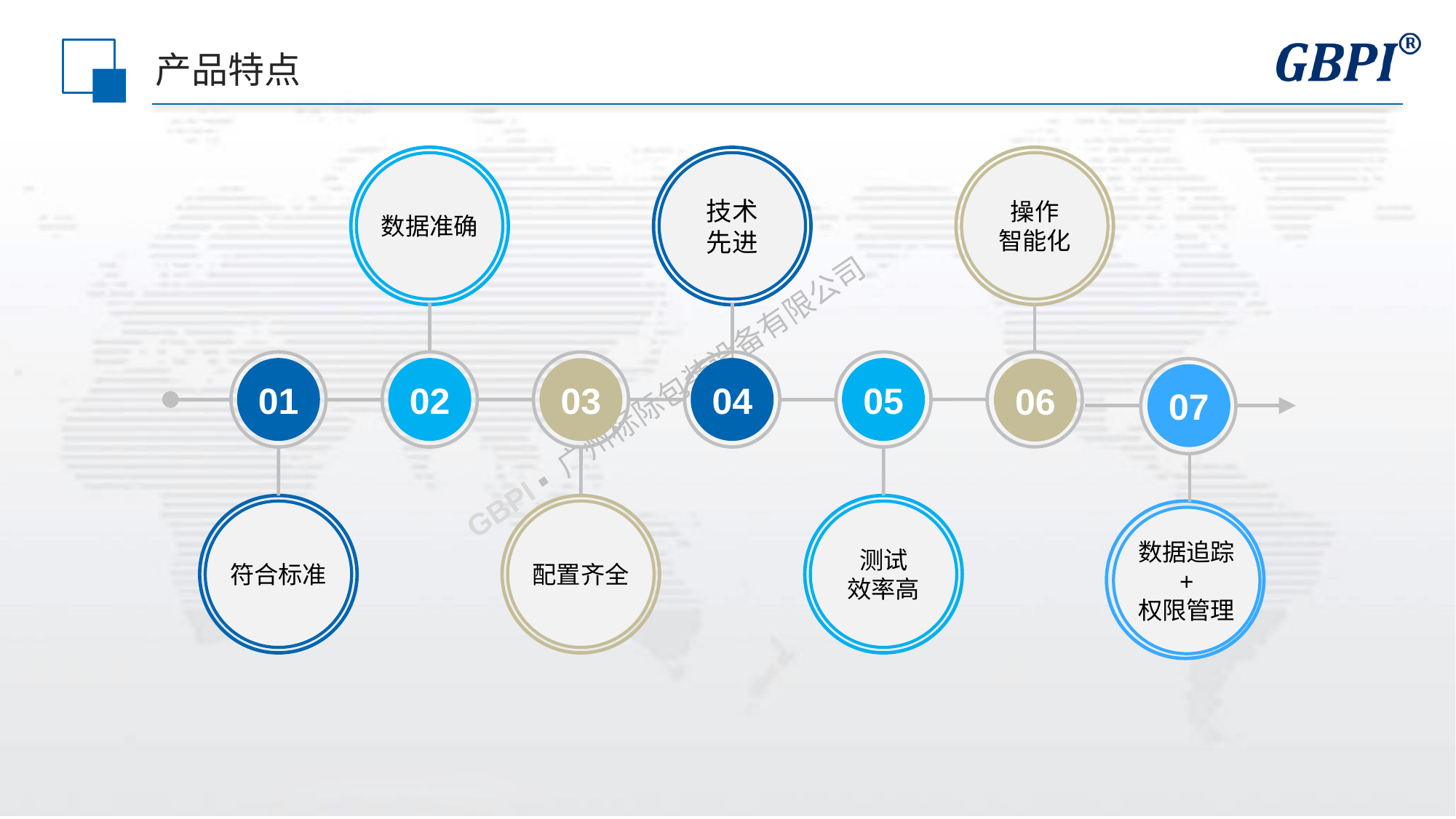

# 产品特点

数据准确

操作
智能化

技术
先进

06

01

02

04

05

03

符合标准

配置齐全

测试
效率高

07

数据追踪
+
权限管理